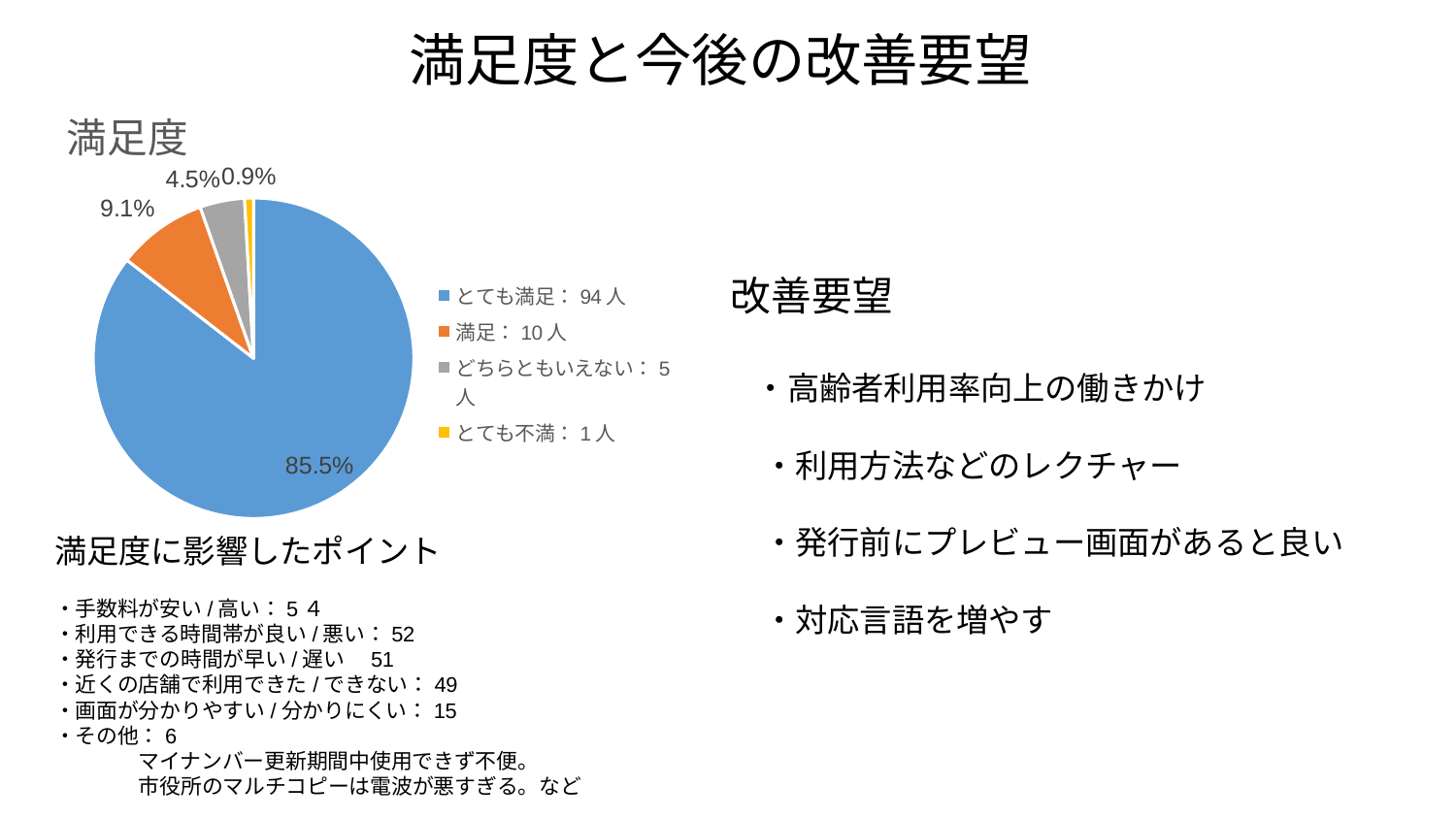

満足度と今後の改善要望

### Chart: 満足度

| Category | 売上高 |
|---|---|
| とても満足：94人 | 0.855 |
| 満足：10人 | 0.091 |
| どちらともいえない：5人 | 0.045 |
| とても不満：1人 | 0.009 |
改善要望

　・高齢者利用率向上の働きかけ

　・利用方法などのレクチャー

　・発行前にプレビュー画面があると良い

　・対応言語を増やす
満足度に影響したポイント

・手数料が安い/高い：5４
・利用できる時間帯が良い/悪い：52
・発行までの時間が早い/遅い　51
・近くの店舗で利用できた/できない：49
・画面が分かりやすい/分かりにくい：15
・その他：6
　　　　マイナンバー更新期間中使用できず不便。
　　　　市役所のマルチコピーは電波が悪すぎる。など